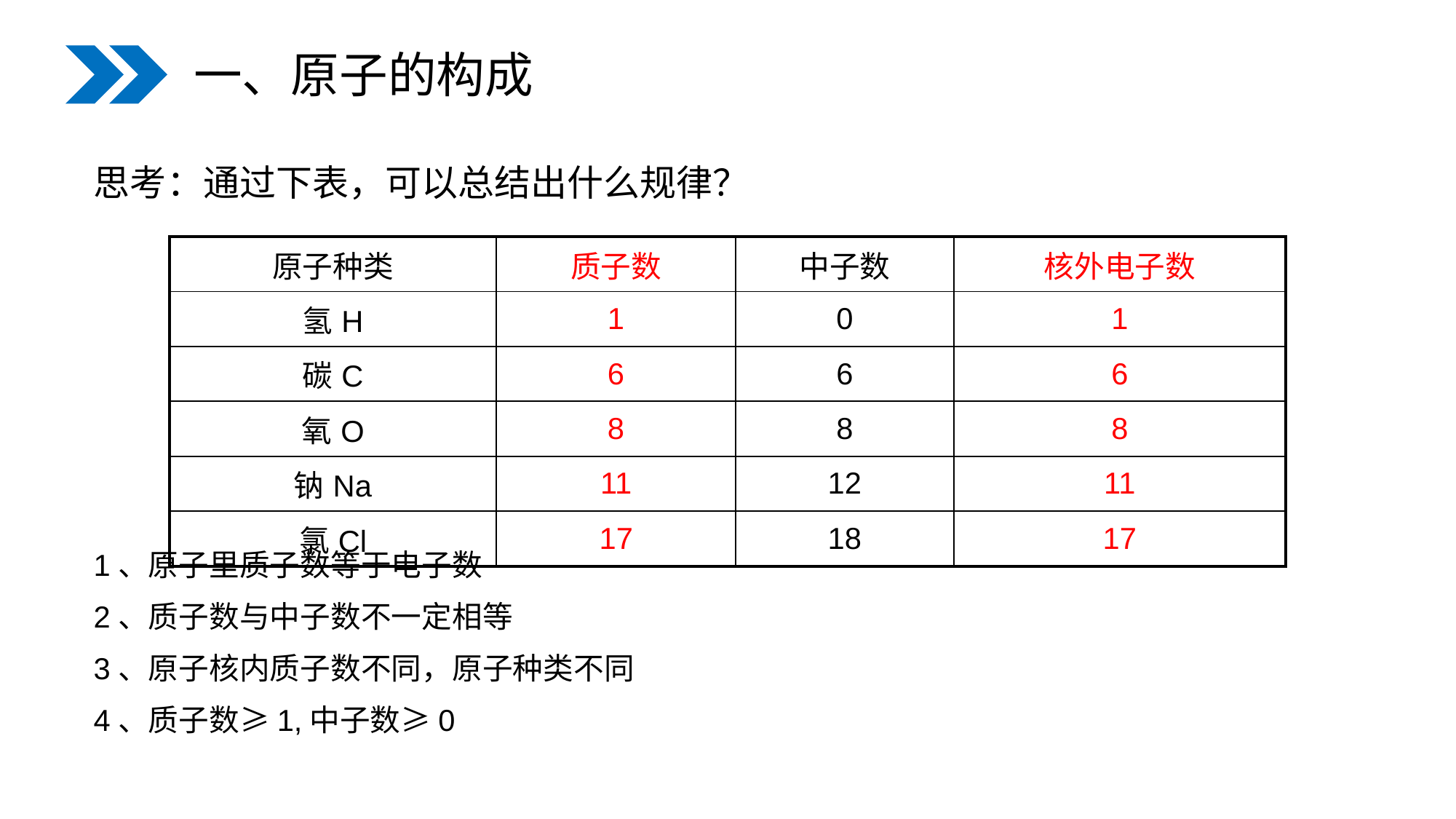

一、原子的构成
思考：通过下表，可以总结出什么规律？
| 原子种类 | 质子数 | 中子数 | 核外电子数 |
| --- | --- | --- | --- |
| 氢H | 1 | 0 | 1 |
| 碳C | 6 | 6 | 6 |
| 氧O | 8 | 8 | 8 |
| 钠Na | 11 | 12 | 11 |
| 氯Cl | 17 | 18 | 17 |
1、原子里质子数等于电子数
2、质子数与中子数不一定相等
3、原子核内质子数不同，原子种类不同
4、质子数≥1,中子数≥0